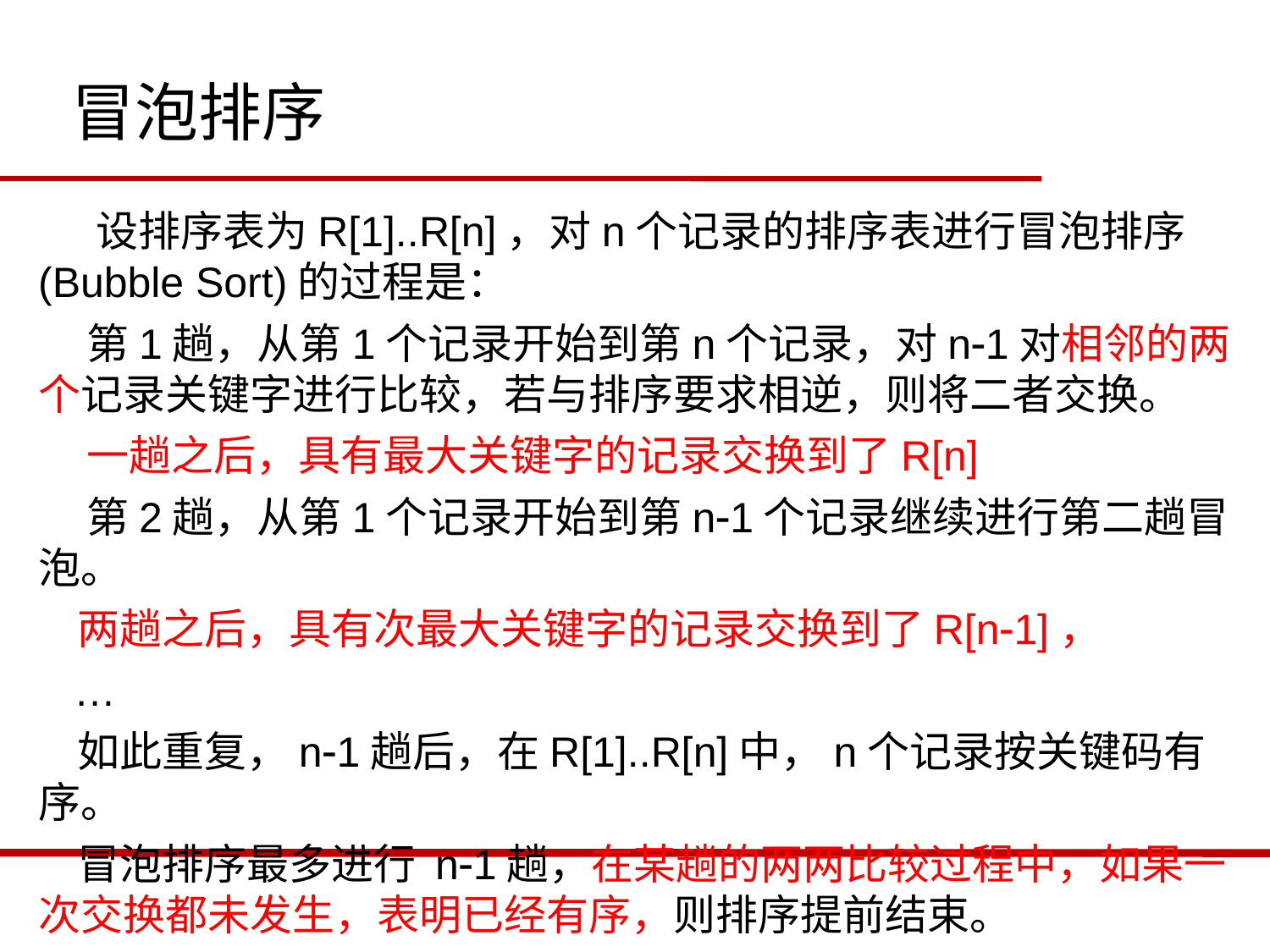

冒泡排序
     设排序表为R[1]..R[n]，对n个记录的排序表进行冒泡排序(Bubble Sort)的过程是：
    第1趟，从第1个记录开始到第n个记录，对n−1对相邻的两个记录关键字进行比较，若与排序要求相逆，则将二者交换。
    一趟之后，具有最大关键字的记录交换到了R[n]
    第2趟，从第1个记录开始到第n−1个记录继续进行第二趟冒泡。
   两趟之后，具有次最大关键字的记录交换到了R[n−1]，
   …
   如此重复，n−1趟后，在R[1]..R[n]中，n个记录按关键码有序。
   冒泡排序最多进行 n−1趟，在某趟的两两比较过程中，如果一次交换都未发生，表明已经有序，则排序提前结束。